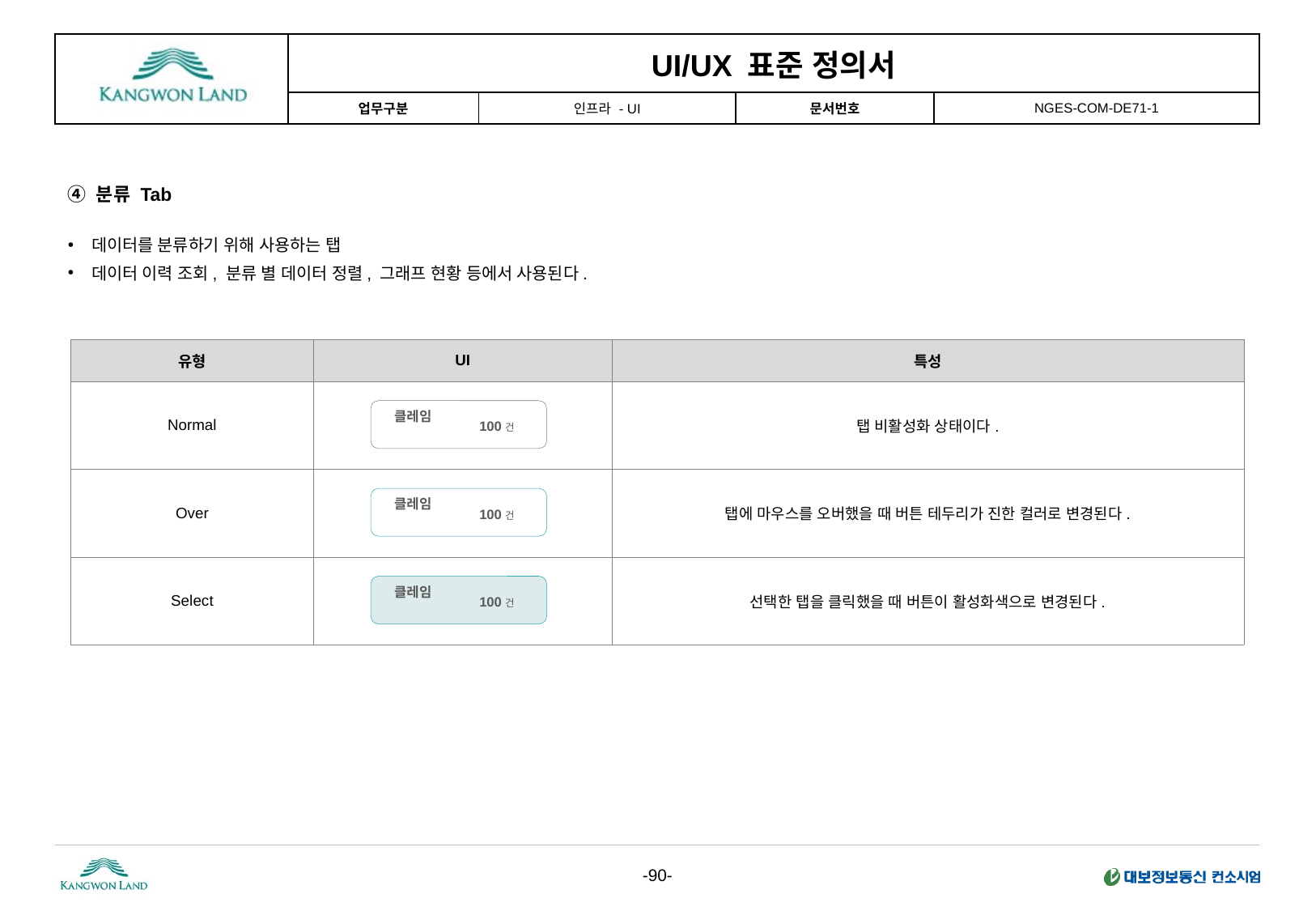

④ 분류 Tab
데이터를 분류하기 위해 사용하는 탭
데이터 이력 조회, 분류 별 데이터 정렬, 그래프 현황 등에서 사용된다.
| 유형 | UI | 특성 |
| --- | --- | --- |
| Normal |  | 탭 비활성화 상태이다. |
| Over |  | 탭에 마우스를 오버했을 때 버튼 테두리가 진한 컬러로 변경된다. |
| Select |  | 선택한 탭을 클릭했을 때 버튼이 활성화색으로 변경된다. |
   클레임
100건
   클레임
100건
   클레임
100건